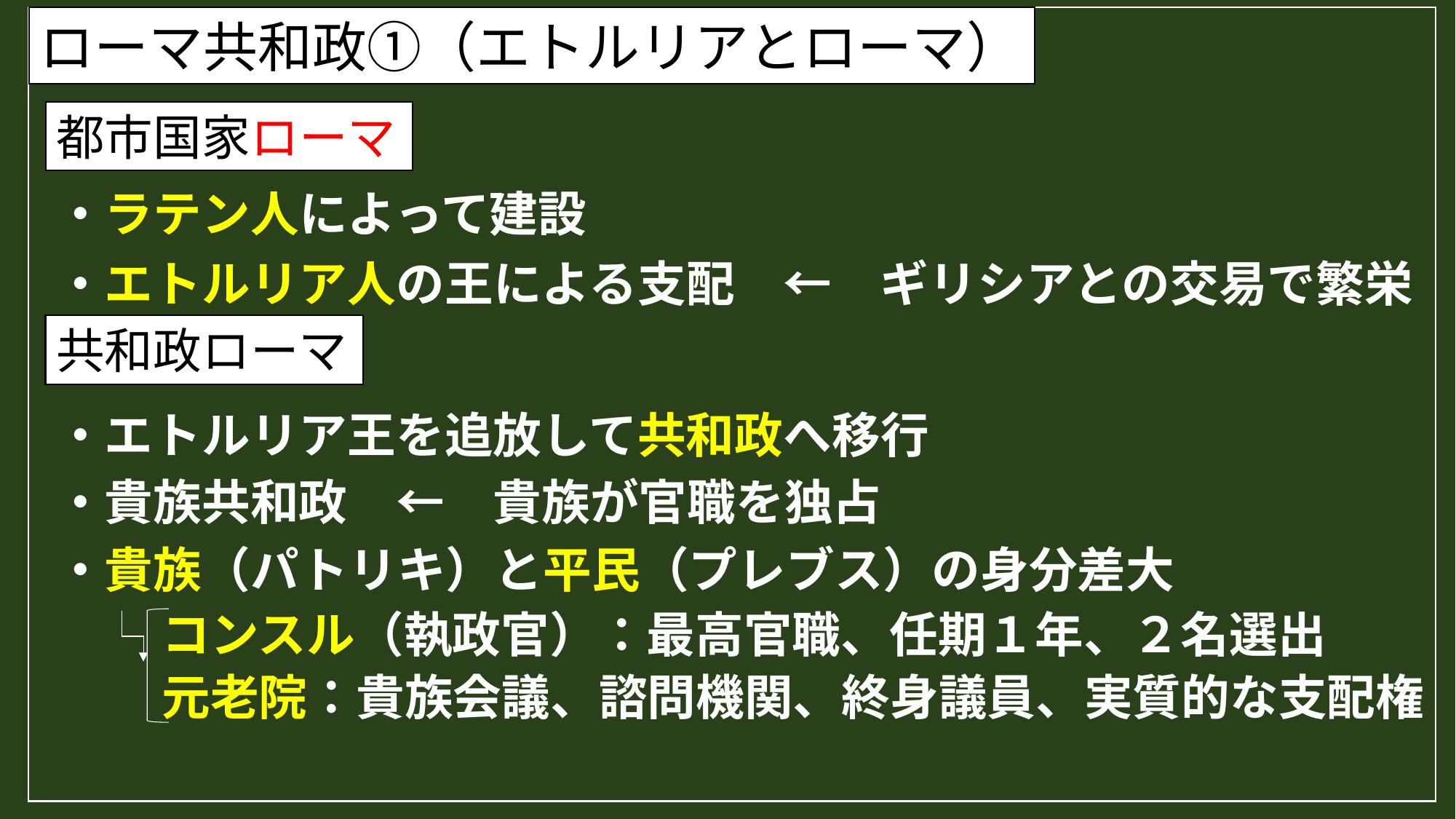

ローマ共和政①（エトルリアとローマ）
都市国家ローマ
・ラテン人によって建設
・エトルリア人の王による支配　←　ギリシアとの交易で繁栄
共和政ローマ
・エトルリア王を追放して共和政へ移行
・貴族共和政　←　貴族が官職を独占
・貴族（パトリキ）と平民（プレブス）の身分差大
　コンスル（執政官）：最高官職、任期１年、２名選出

　元老院：貴族会議、諮問機関、終身議員、実質的な支配権